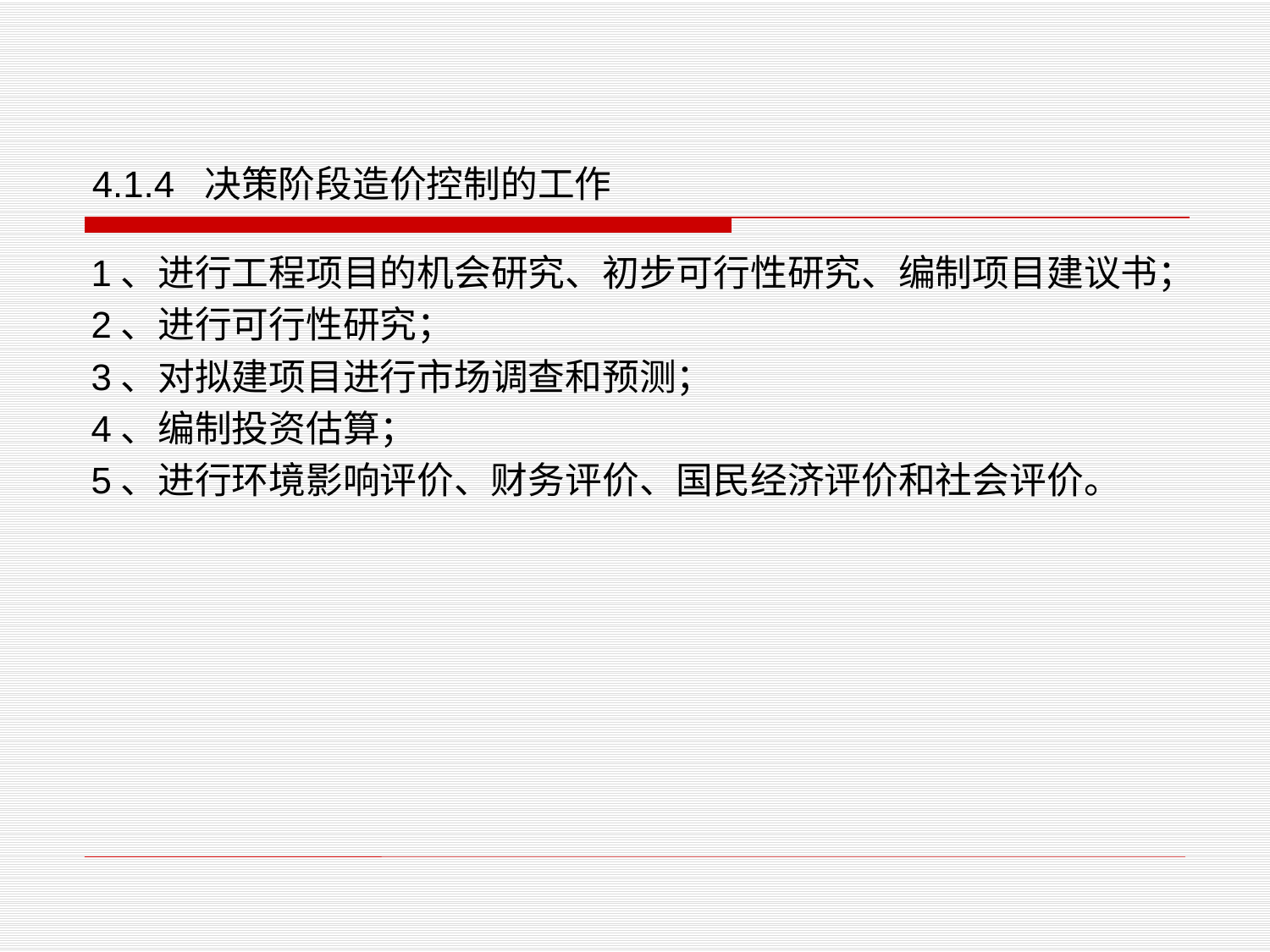

# 4.1.4  决策阶段造价控制的工作
1、进行工程项目的机会研究、初步可行性研究、编制项目建议书；
2、进行可行性研究；
3、对拟建项目进行市场调查和预测；
4、编制投资估算；
5、进行环境影响评价、财务评价、国民经济评价和社会评价。